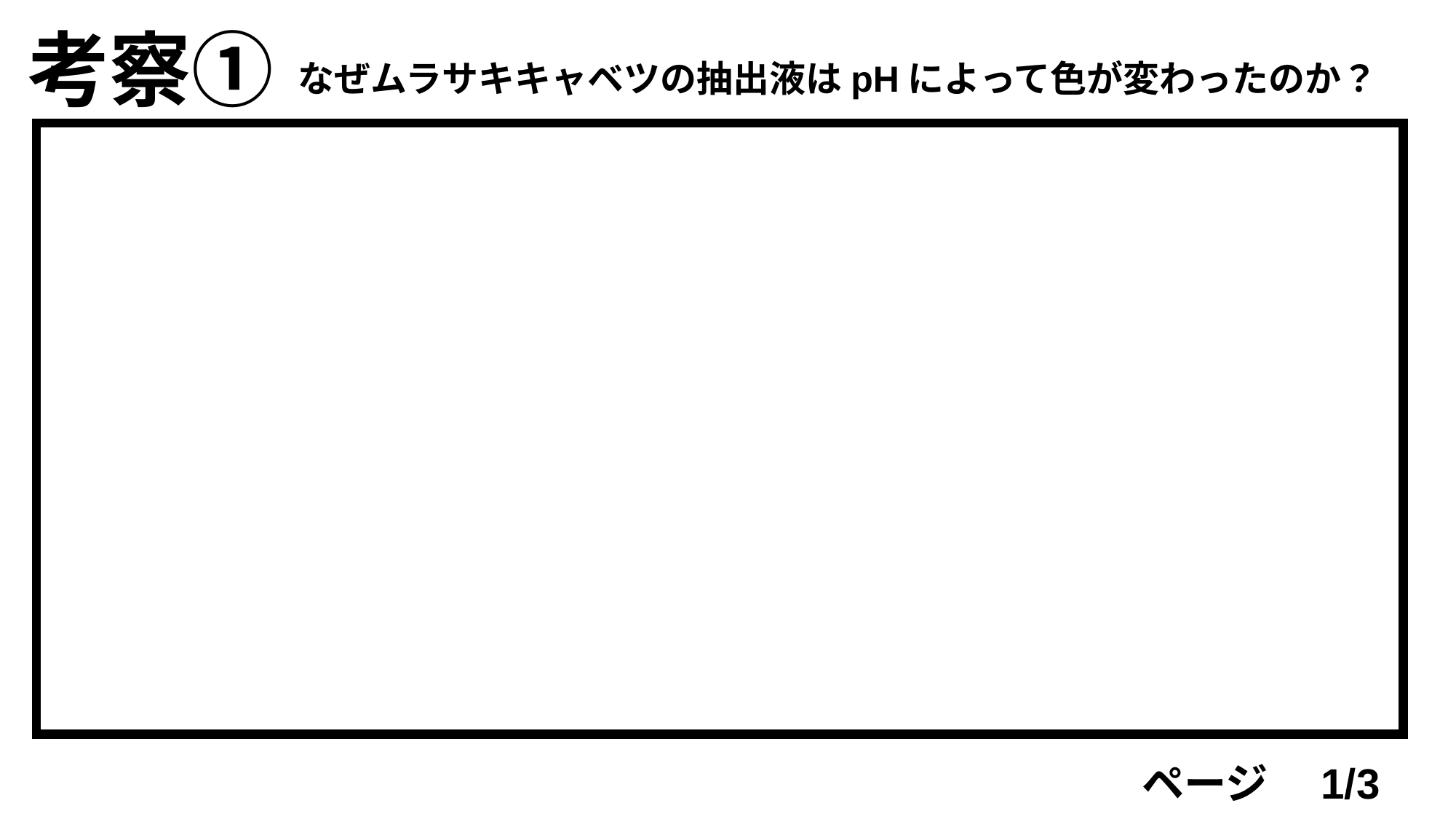

考察①
なぜムラサキキャベツの抽出液はpHによって色が変わったのか？

ページ　1/3